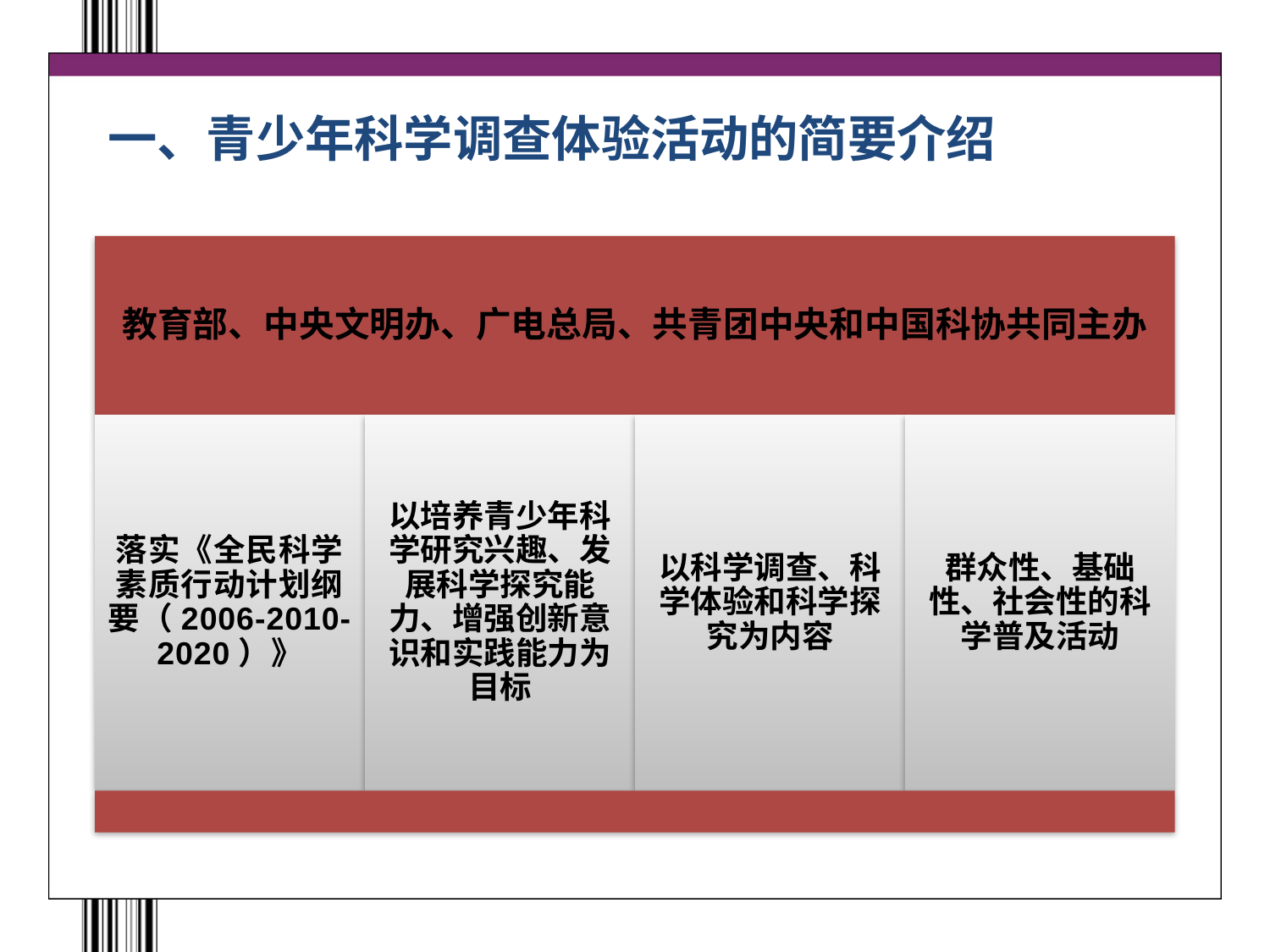

# 一、青少年科学调查体验活动的简要介绍
教育部、中央文明办、广电总局、共青团中央和中国科协共同主办
落实《全民科学素质行动计划纲要（2006-2010-2020）》
以培养青少年科学研究兴趣、发展科学探究能力、增强创新意识和实践能力为目标
以科学调查、科学体验和科学探究为内容
群众性、基础性、社会性的科学普及活动